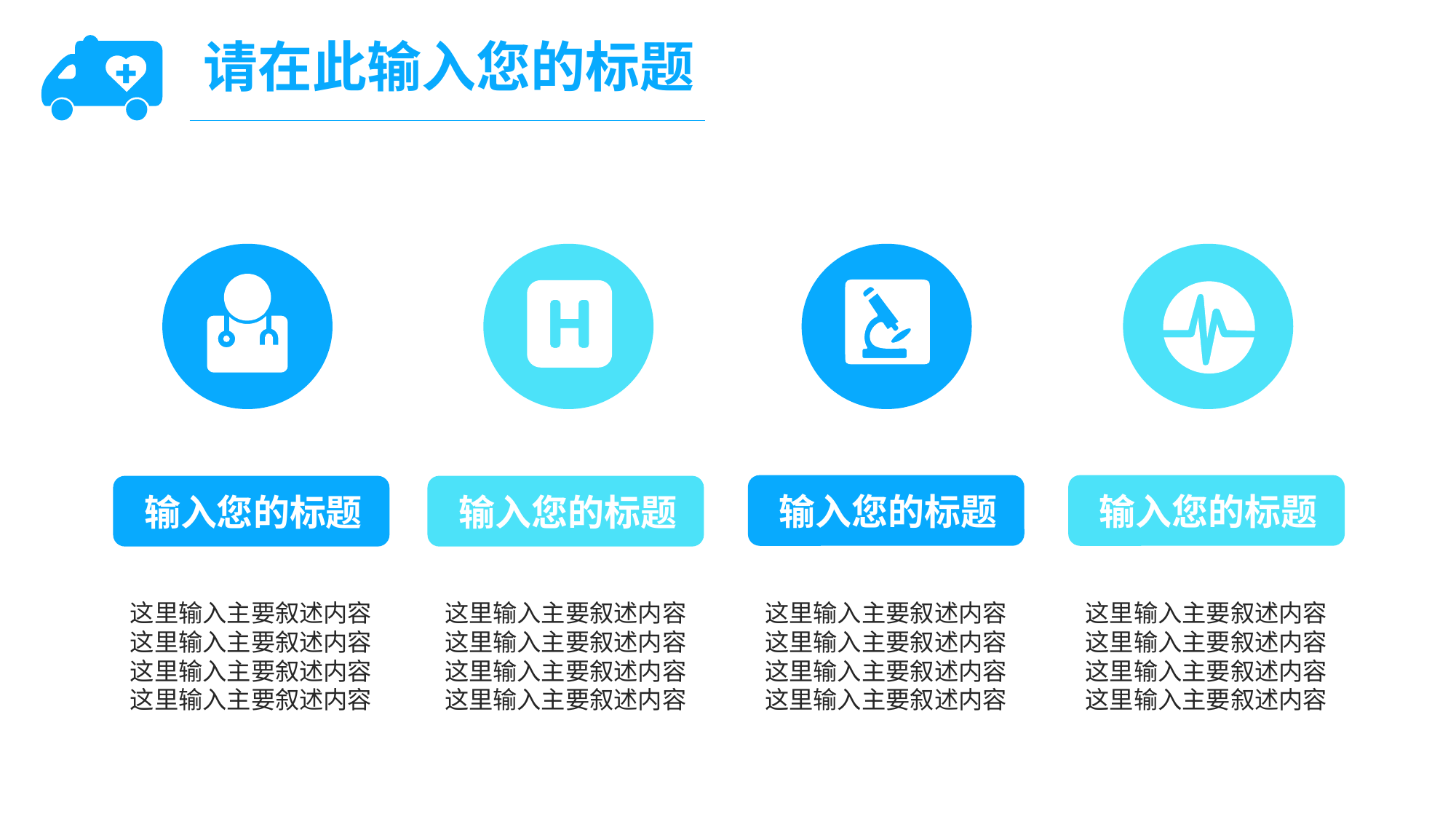

请在此输入您的标题

 输入您的标题
 输入您的标题
 输入您的标题
 输入您的标题
这里输入主要叙述内容
这里输入主要叙述内容
这里输入主要叙述内容
这里输入主要叙述内容

这里输入主要叙述内容
这里输入主要叙述内容
这里输入主要叙述内容
这里输入主要叙述内容

这里输入主要叙述内容
这里输入主要叙述内容
这里输入主要叙述内容
这里输入主要叙述内容

这里输入主要叙述内容
这里输入主要叙述内容
这里输入主要叙述内容
这里输入主要叙述内容